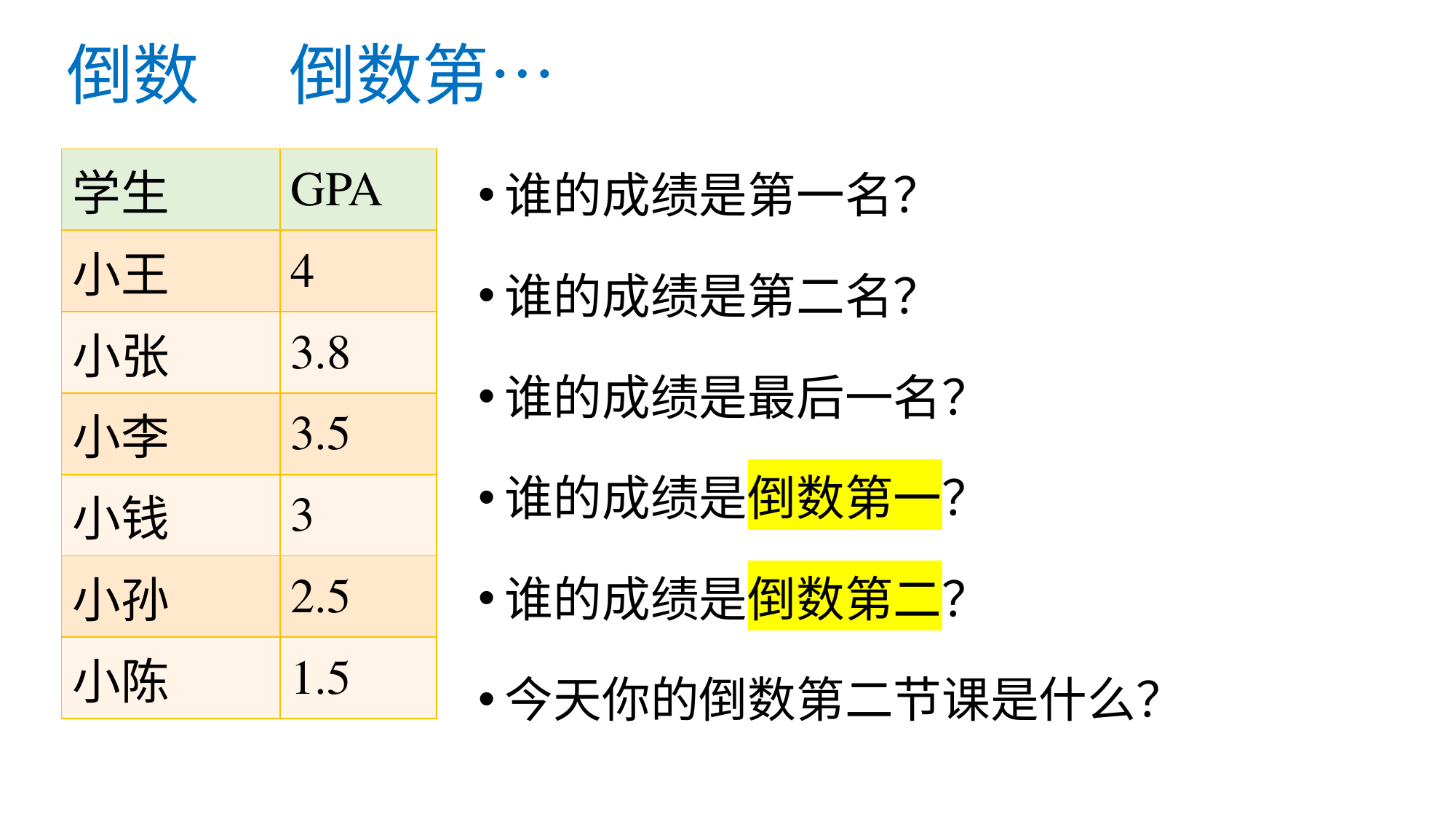

# 倒数      倒数第…
谁的成绩是第一名？
谁的成绩是第二名？
谁的成绩是最后一名？
谁的成绩是倒数第一？
谁的成绩是倒数第二？
今天你的倒数第二节课是什么？

| 学生 | GPA |
| --- | --- |
| 小王 | 4 |
| 小张 | 3.8 |
| 小李 | 3.5 |
| 小钱 | 3 |
| 小孙 | 2.5 |
| 小陈 | 1.5 |